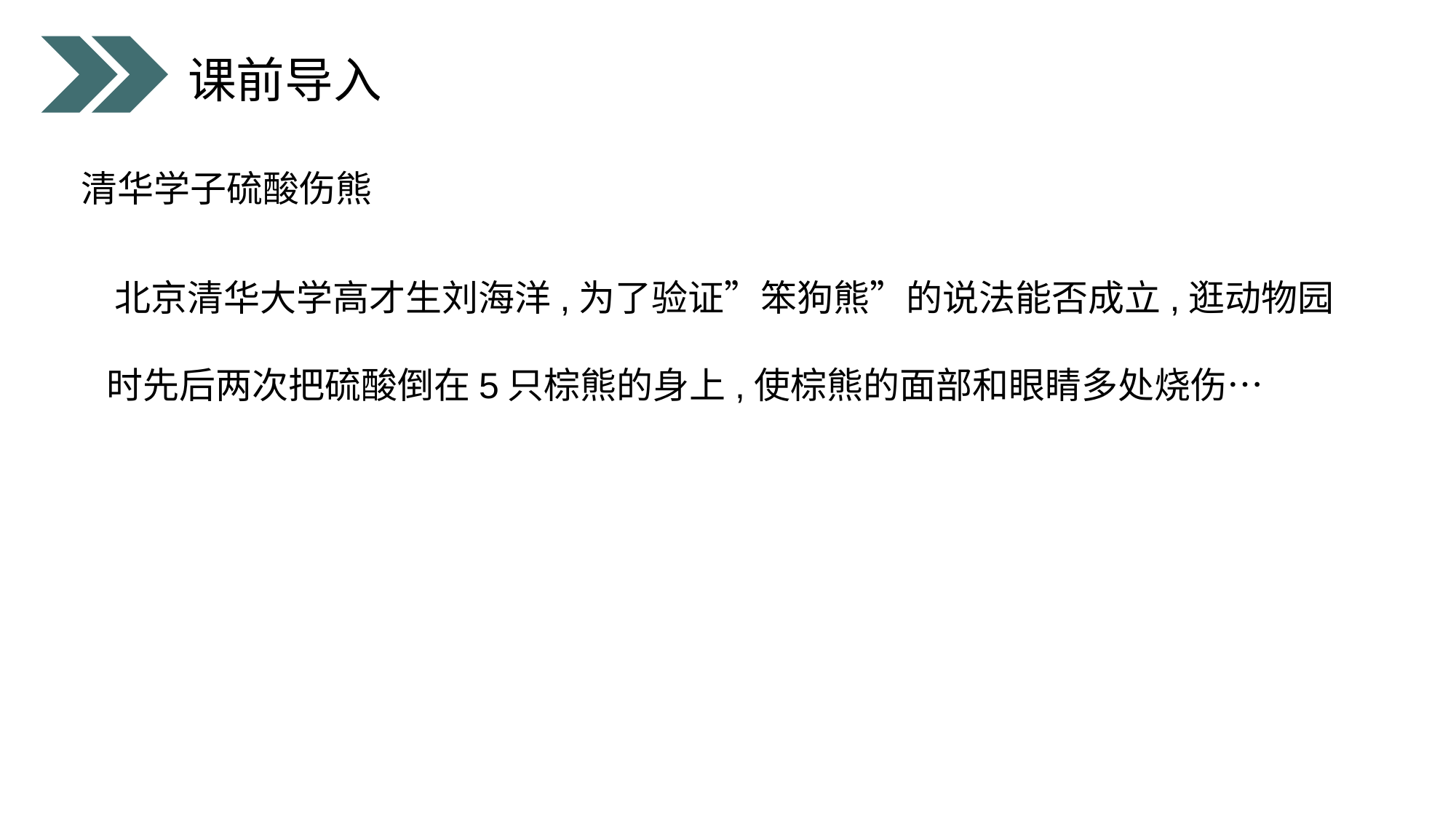

课前导入
新闻中心:

清华学子硫酸伤熊
 北京清华大学高才生刘海洋,为了验证”笨狗熊”的说法能否成立,逛动物园时先后两次把硫酸倒在5只棕熊的身上,使棕熊的面部和眼睛多处烧伤…